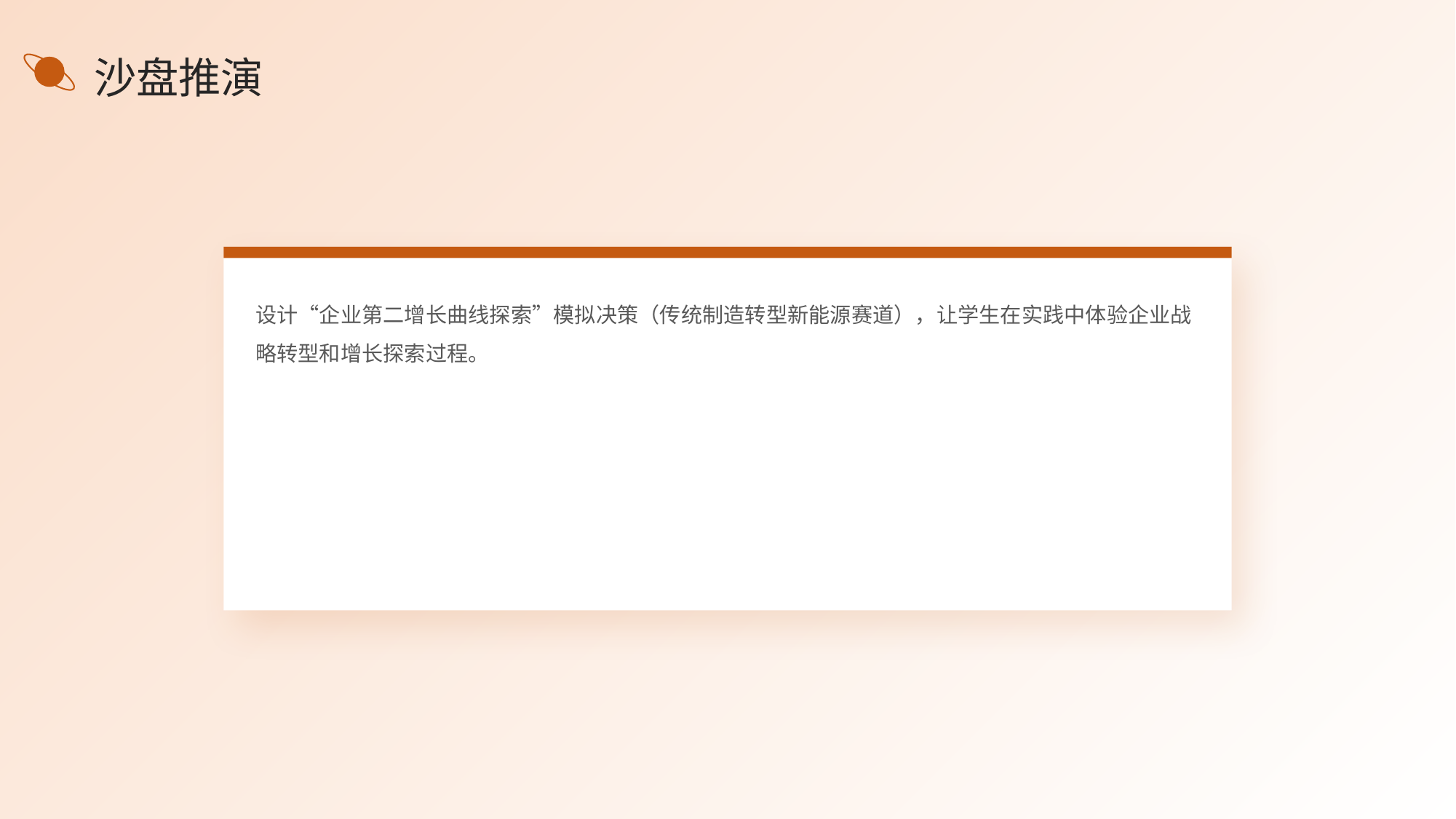

沙盘推演

设计“企业第二增长曲线探索”模拟决策（传统制造转型新能源赛道），让学生在实践中体验企业战略转型和增长探索过程。